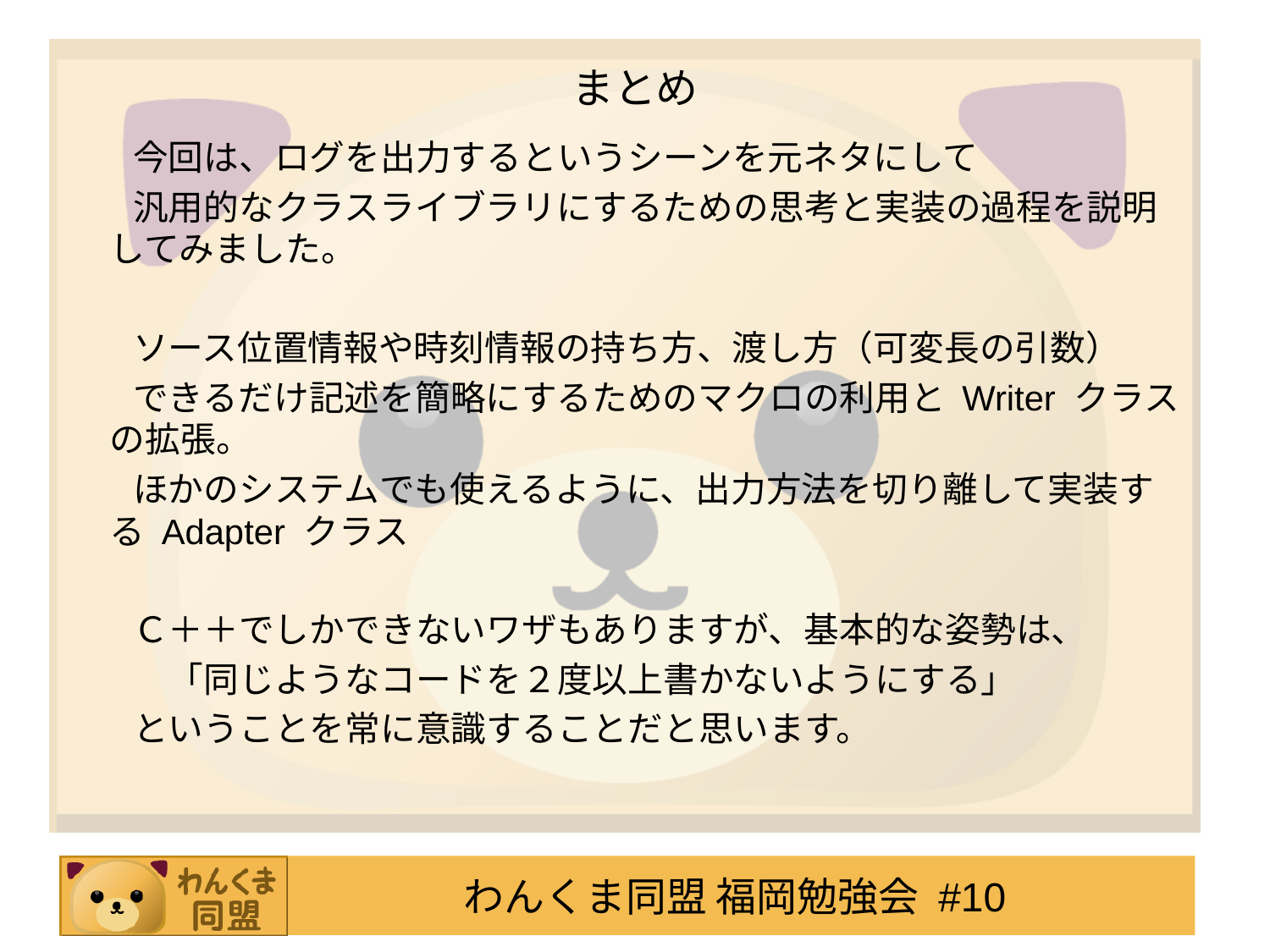

# まとめ
　　今回は、ログを出力するというシーンを元ネタにして
　　汎用的なクラスライブラリにするための思考と実装の過程を説明してみました。

　　ソース位置情報や時刻情報の持ち方、渡し方（可変長の引数）
　　できるだけ記述を簡略にするためのマクロの利用と Writer クラスの拡張。
　　ほかのシステムでも使えるように、出力方法を切り離して実装する Adapter クラス

　　Ｃ＋＋でしかできないワザもありますが、基本的な姿勢は、
　　　「同じようなコードを２度以上書かないようにする」
　　ということを常に意識することだと思います。